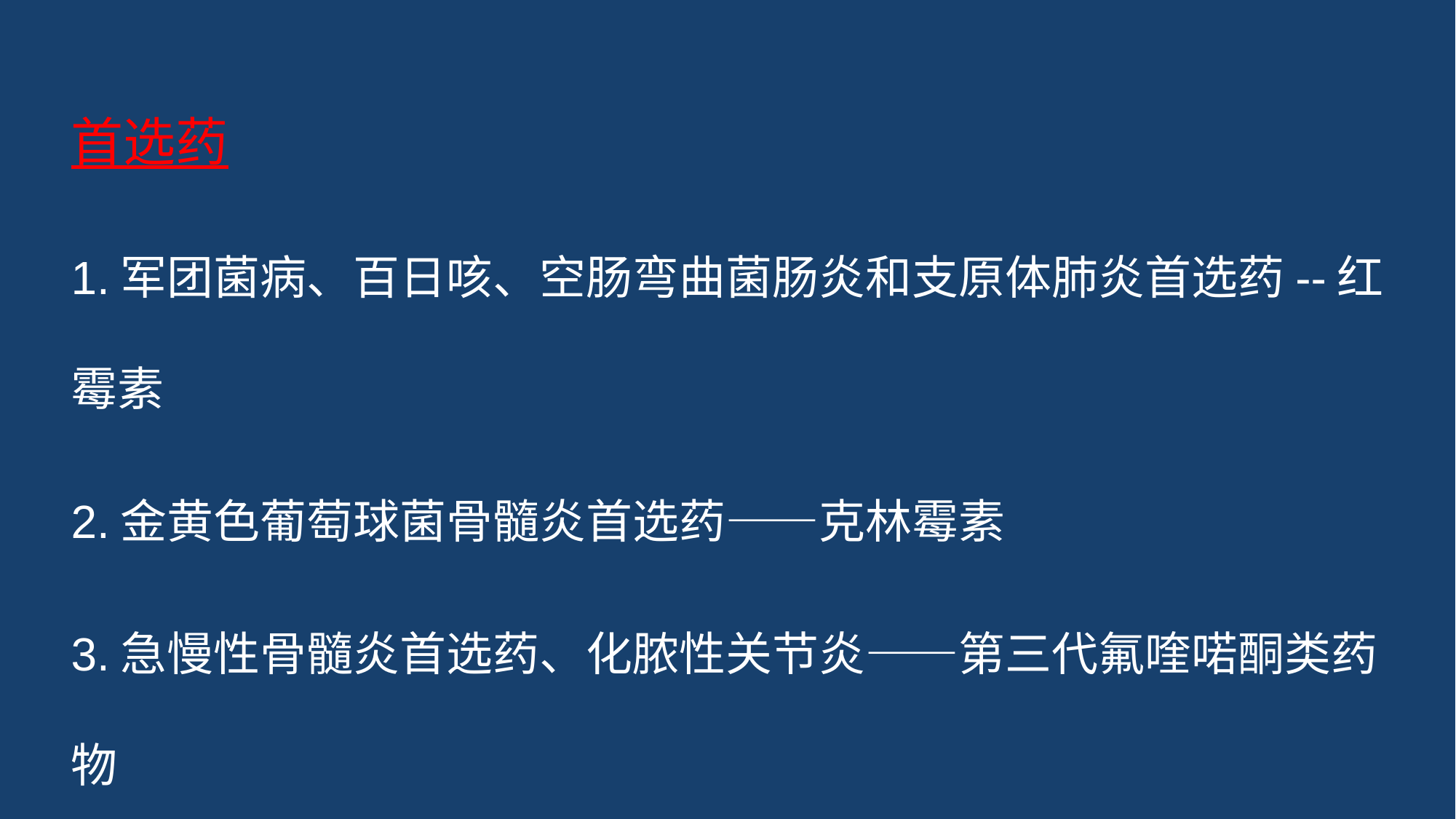

首选药
1.军团菌病、百日咳、空肠弯曲菌肠炎和支原体肺炎首选药--红霉素
2.金黄色葡萄球菌骨髓炎首选药——克林霉素
3.急慢性骨髓炎首选药、化脓性关节炎——第三代氟喹喏酮类药物